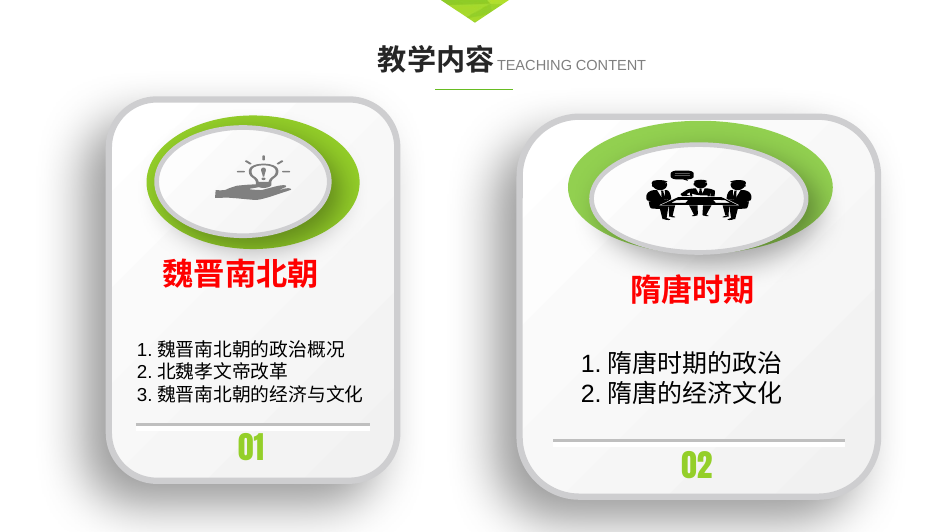

教学内容
TEACHING CONTENT

魏晋南北朝
01

隋唐时期
02
1.魏晋南北朝的政治概况
2.北魏孝文帝改革
3.魏晋南北朝的经济与文化
1.隋唐时期的政治
2.隋唐的经济文化